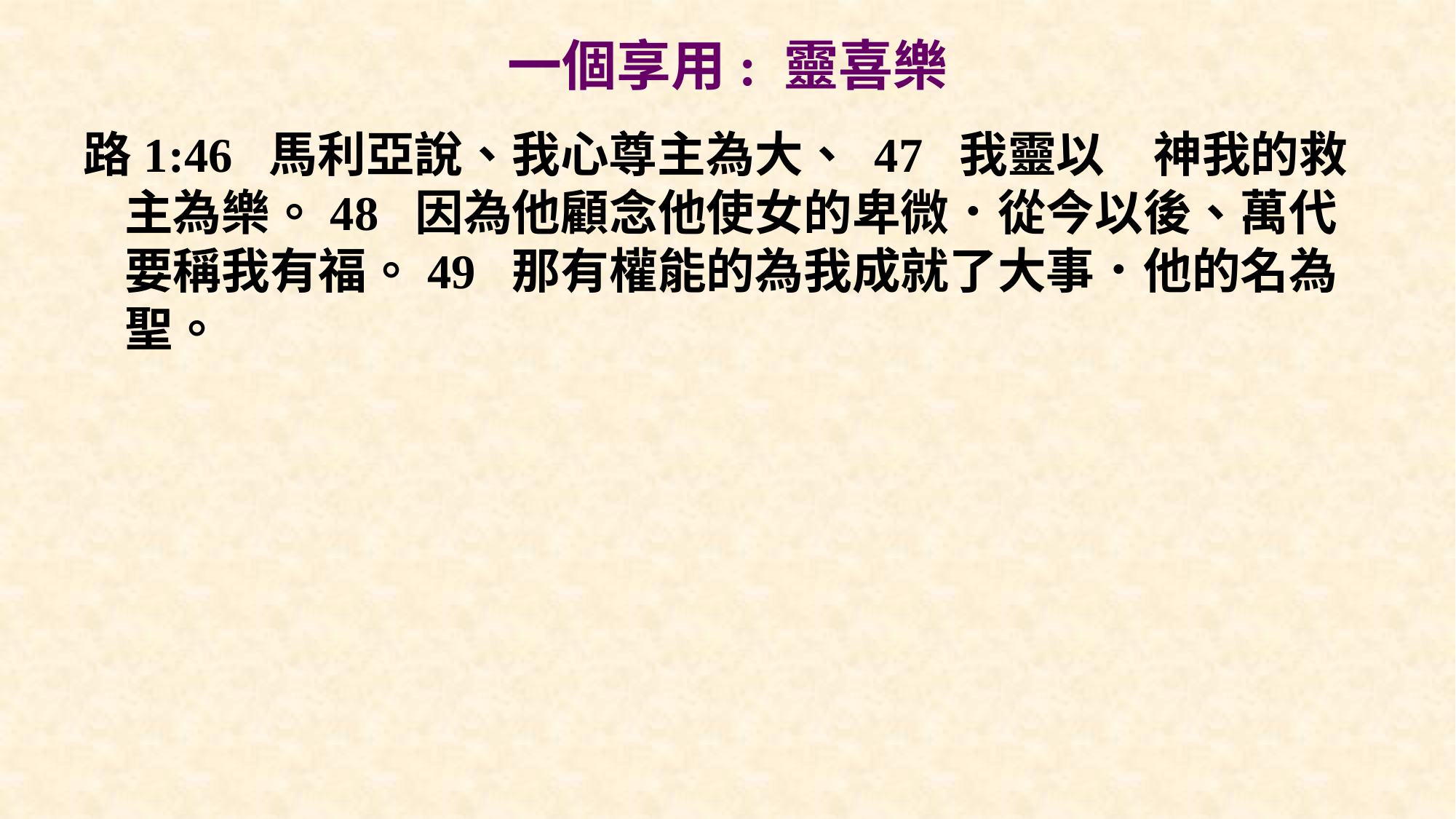

# 一個享用: 靈喜樂
路1:46  馬利亞說、我心尊主為大、 47  我靈以　神我的救主為樂。48  因為他顧念他使女的卑微．從今以後、萬代要稱我有福。49  那有權能的為我成就了大事．他的名為聖。